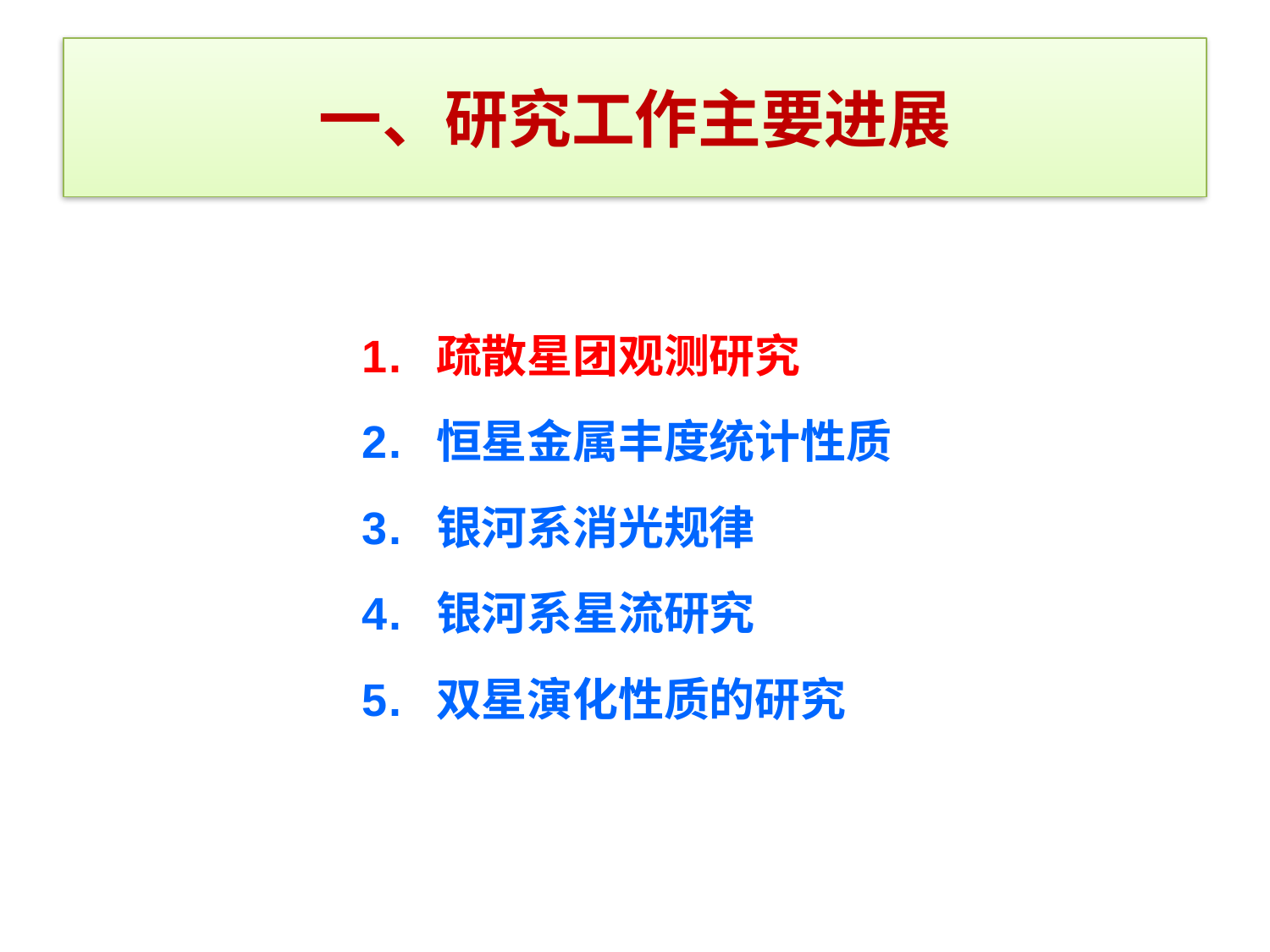

# 一、研究工作主要进展
疏散星团观测研究
恒星金属丰度统计性质
银河系消光规律
银河系星流研究
双星演化性质的研究